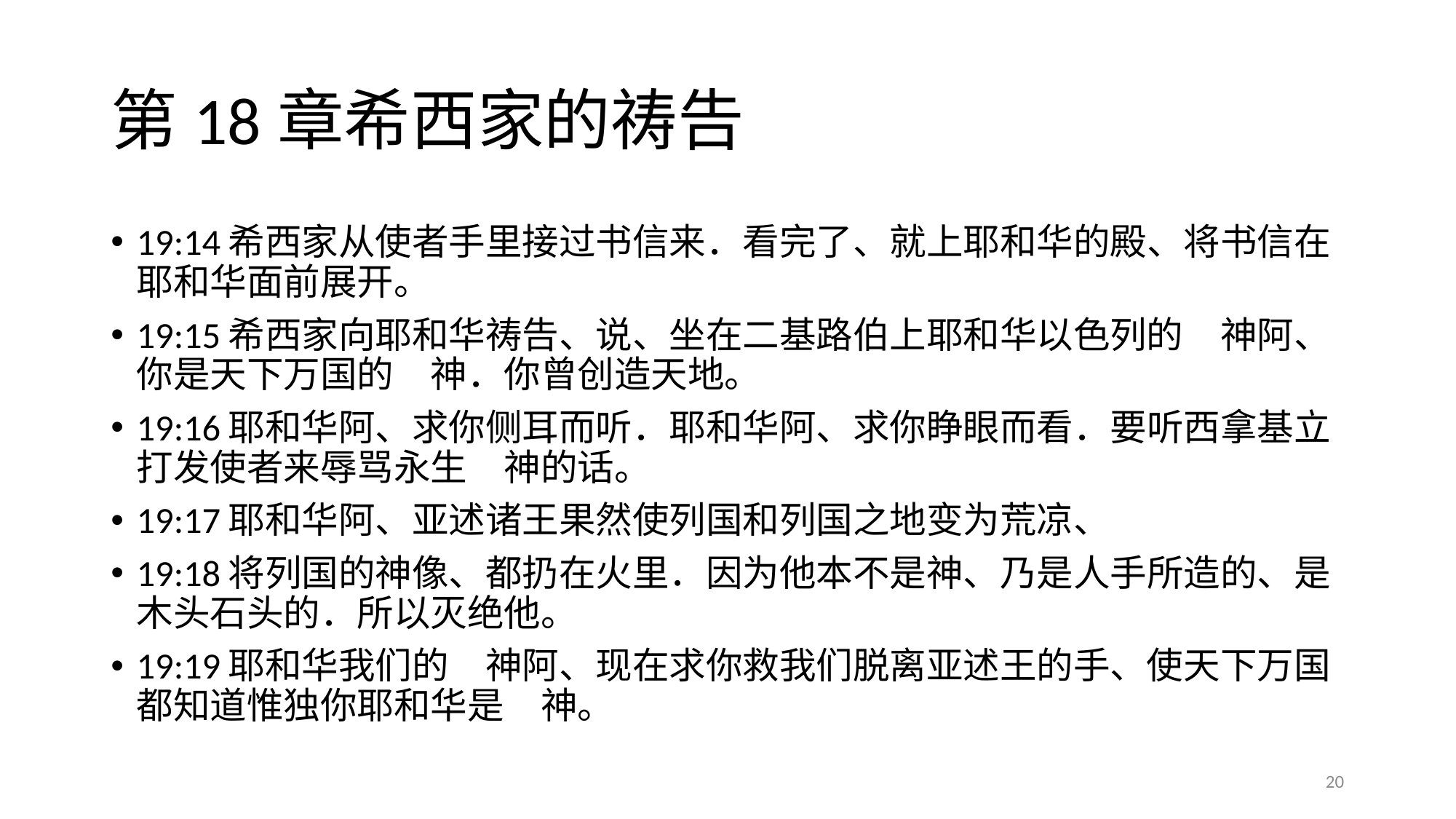

# 第18章希西家的祷告
19:14希西家从使者手里接过书信来．看完了、就上耶和华的殿、将书信在耶和华面前展开。
19:15希西家向耶和华祷告、说、坐在二基路伯上耶和华以色列的　神阿、你是天下万国的　神．你曾创造天地。
19:16耶和华阿、求你侧耳而听．耶和华阿、求你睁眼而看．要听西拿基立打发使者来辱骂永生　神的话。
19:17耶和华阿、亚述诸王果然使列国和列国之地变为荒凉、
19:18将列国的神像、都扔在火里．因为他本不是神、乃是人手所造的、是木头石头的．所以灭绝他。
19:19耶和华我们的　神阿、现在求你救我们脱离亚述王的手、使天下万国都知道惟独你耶和华是　神。
20